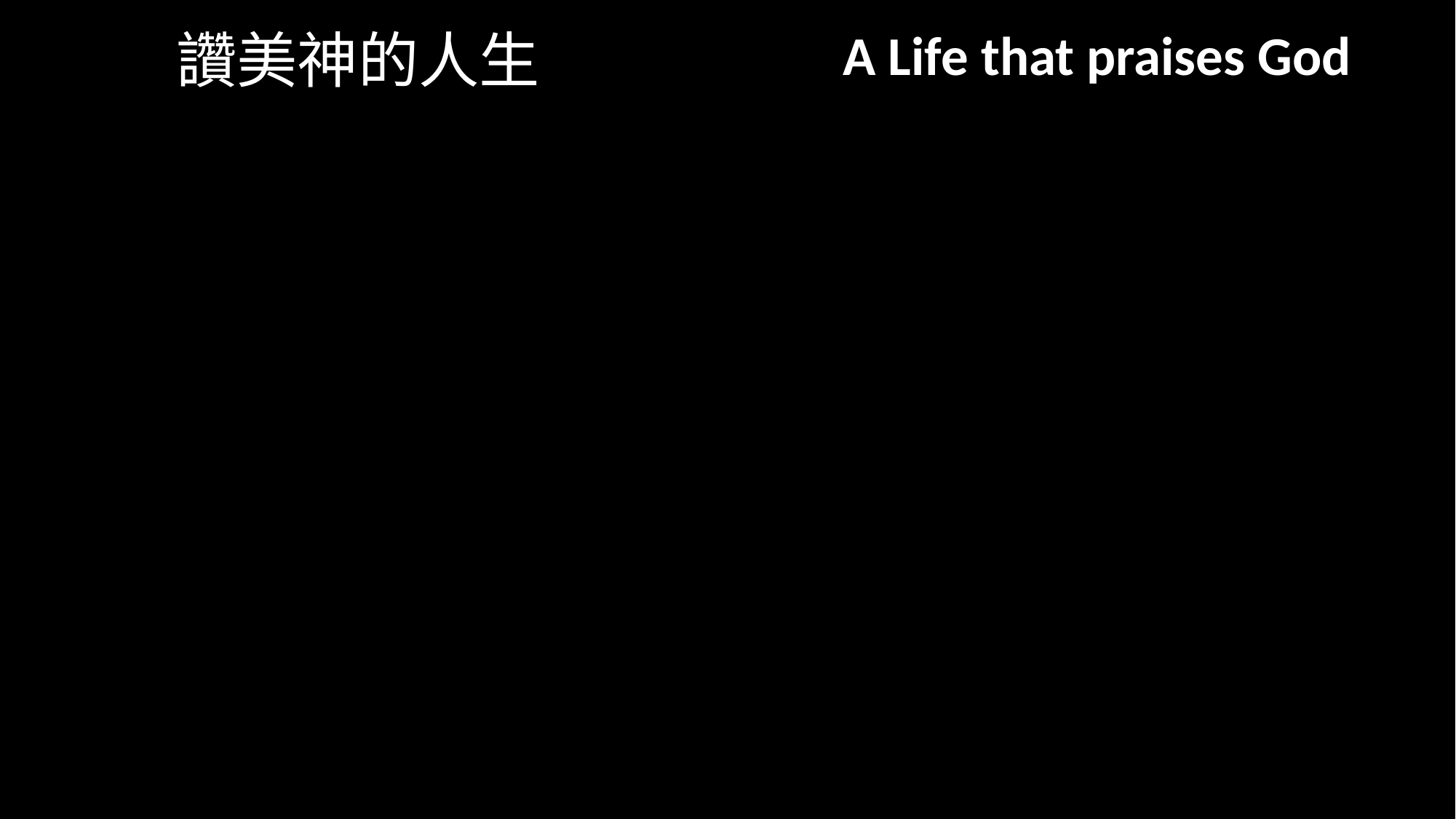

# 讚美神的人生
A Life that praises God